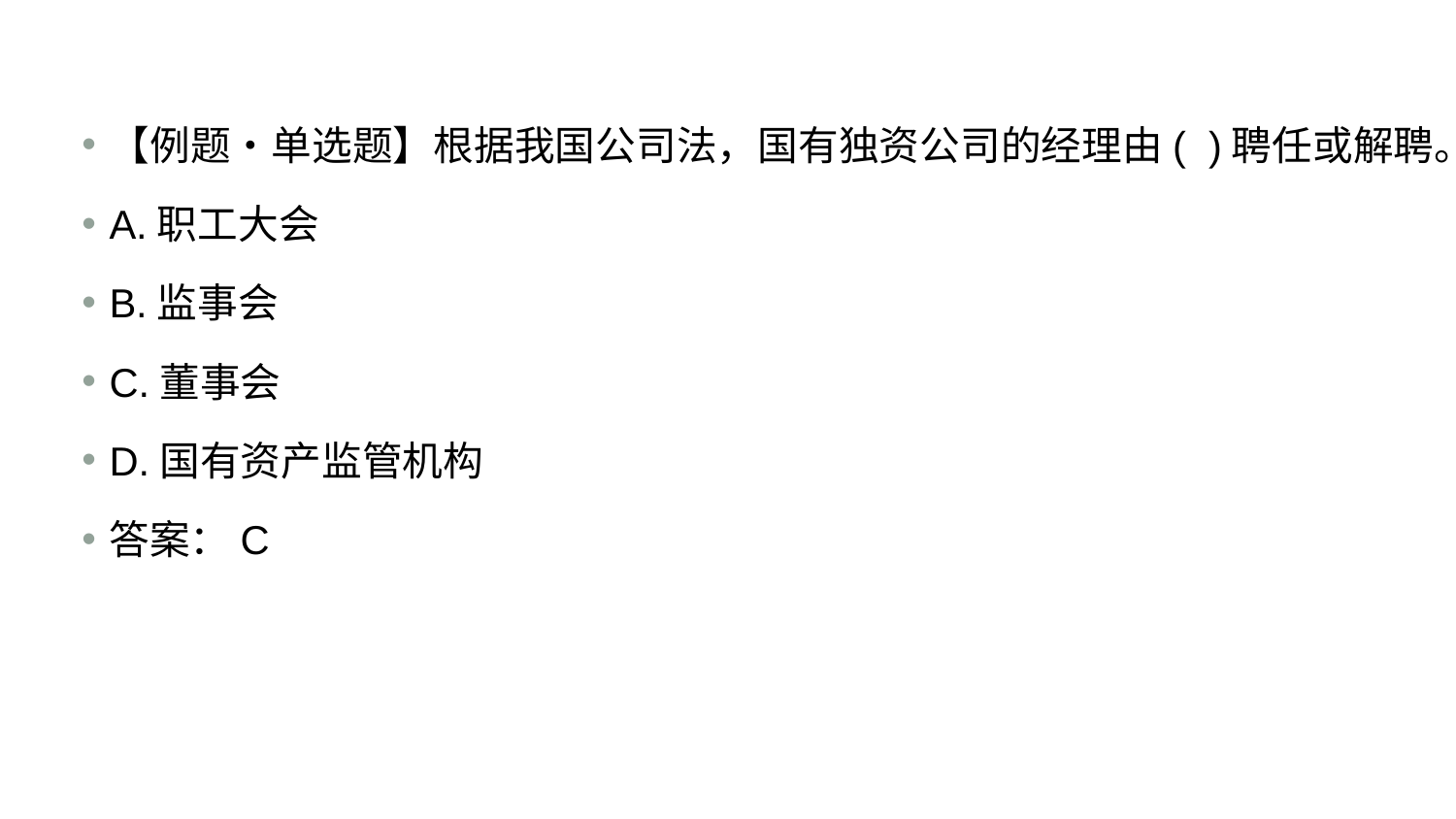

#
【例题•单选题】根据我国公司法，国有独资公司的经理由(  )聘任或解聘。
A.职工大会
B.监事会
C.董事会
D.国有资产监管机构
答案：C